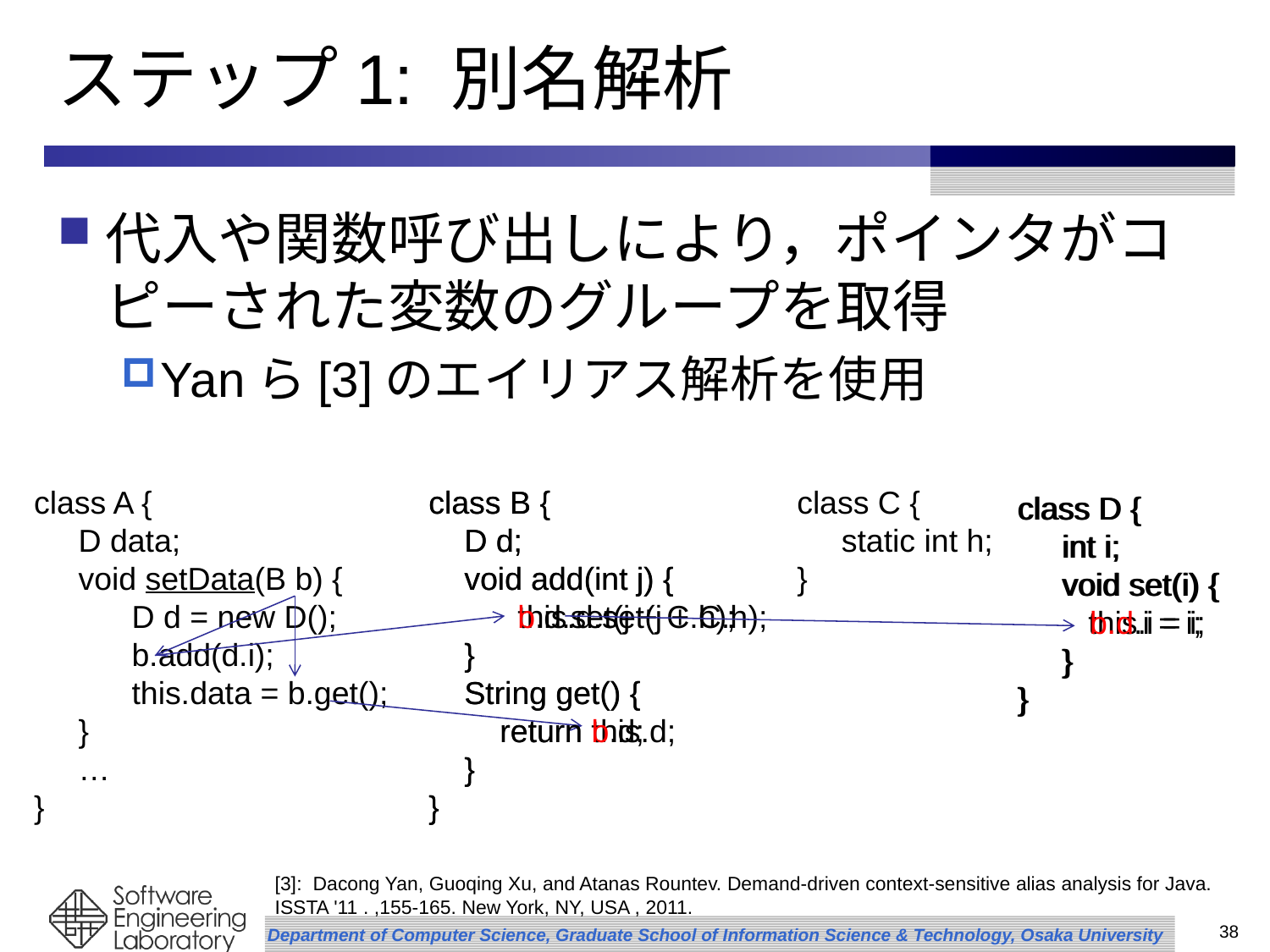

# ステップ1: 別名解析
代入や関数呼び出しにより，ポインタがコピーされた変数のグループを取得
Yanら[3]のエイリアス解析を使用

class B {
    D d;
    void add(int j) {
          b.d.set(j + C.h);
    }
    String get() {
        return b.d;
    }
}
class A {
     D data;
     void setData(B b) {
           D d = new D();
           b.add(d.i);
           this.data = b.get();
     }
     …
}
class B {
    D d;
    void add(int j) {
          this.d.set(j + C.h);
    }
    String get() {
        return this.d;
    }
}
class C {
     static int h;
}
class D {
     int i;
     void set(i) {
        this.i = i;
     }
}
class D {
     int i;
     void set(i) {
        b.d.i = i;
     }
}
[3]:  Dacong Yan, Guoqing Xu, and Atanas Rountev. Demand-driven context-sensitive alias analysis for Java.
ISSTA '11 . ,155-165. New York, NY, USA , 2011.
38